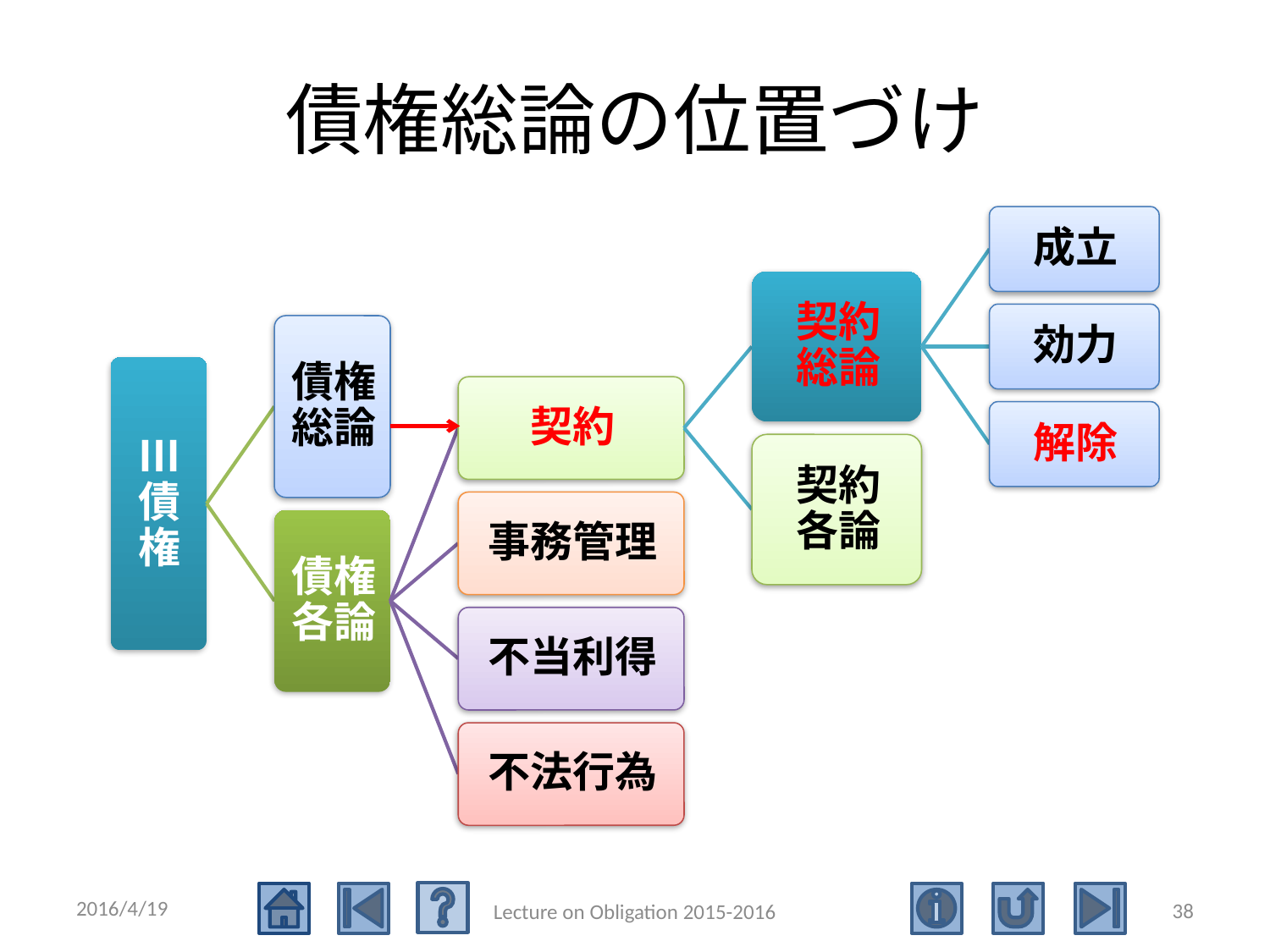

# 債権総論の位置づけ
Ⅲ
債
権

債権
総論

債権
各論

契約

契約
総論

成立

効力

解除

契約
各論

事務管理

不当利得

不法行為
2016/4/19
38
Lecture on Obligation 2015-2016